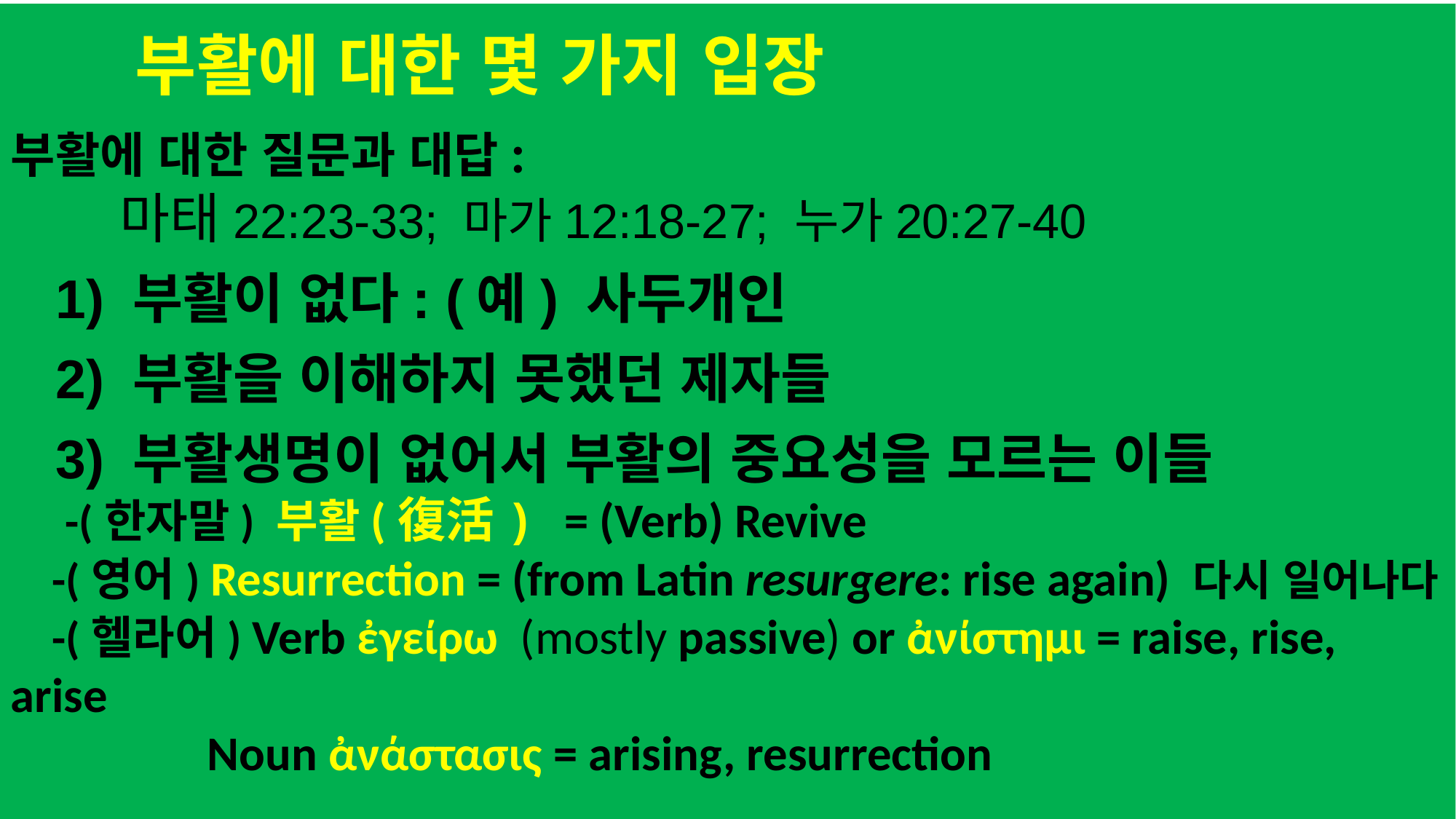

부활에 대한 몇 가지 입장

부활에 대한 질문과 대답:
	마태22:23-33; 마가12:18-27; 누가20:27-40

   1) 부활이 없다: (예) 사두개인

   2) 부활을 이해하지 못했던 제자들

   3) 부활생명이 없어서 부활의 중요성을 모르는 이들
  -(한자말) 부활(復活) = (Verb) Revive
    -(영어) Resurrection = (from Latin resurgere: rise again) 다시 일어나다
    -(헬라어) Verb ἐγείρω  (mostly passive) or ἀνίστημι = raise, rise, arise
	        Noun ἀνάστασις = arising, resurrection